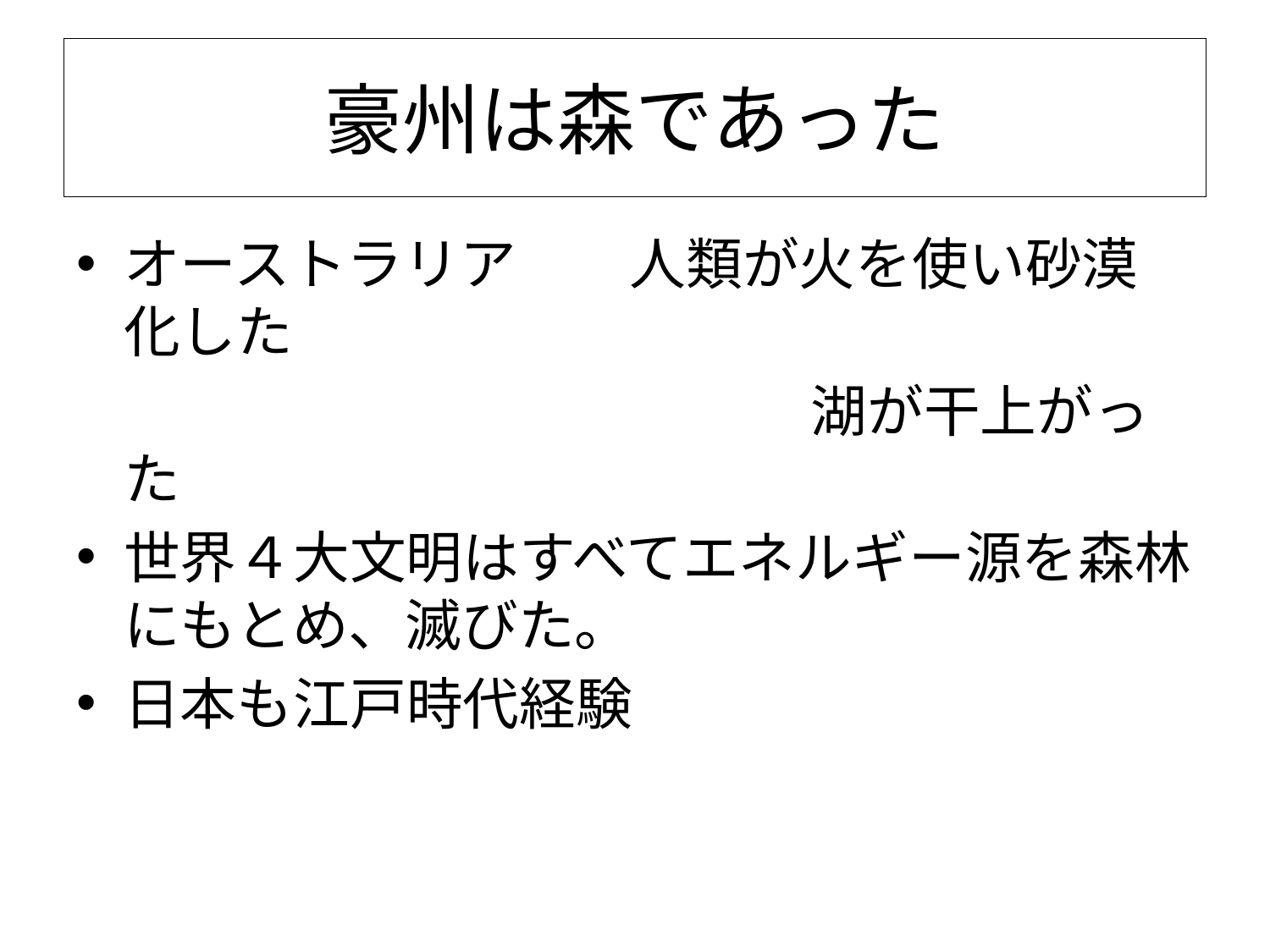

# 豪州は森であった
オーストラリア　　人類が火を使い砂漠化した
　　　　　　　　　　　　　湖が干上がった
世界４大文明はすべてエネルギー源を森林にもとめ、滅びた。
日本も江戸時代経験